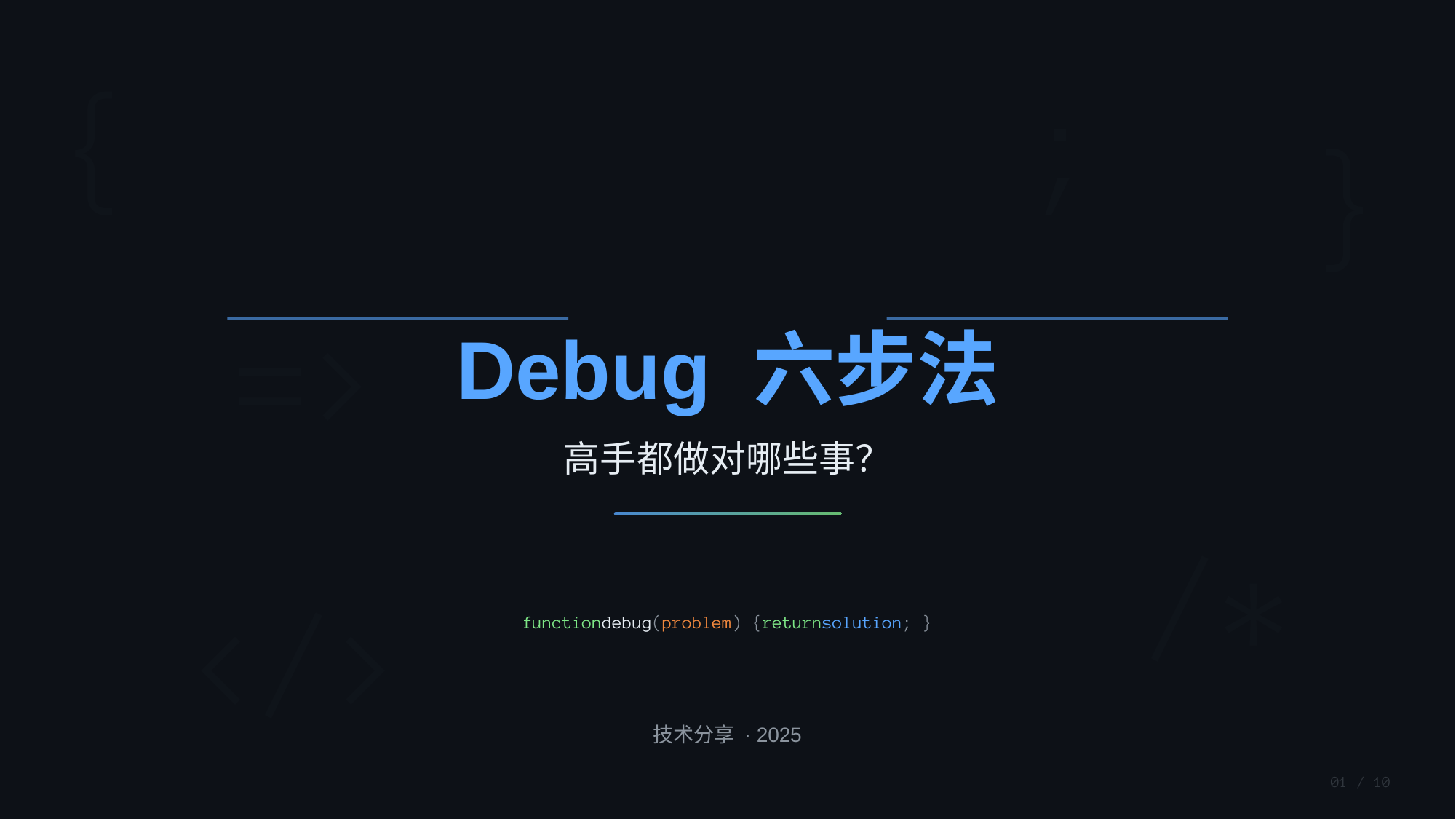

{
;
}
=>
/*
</>

Debug 六步法

高手都做对哪些事？

functiondebug(problem) {returnsolution; }
技术分享 · 2025
01 / 10